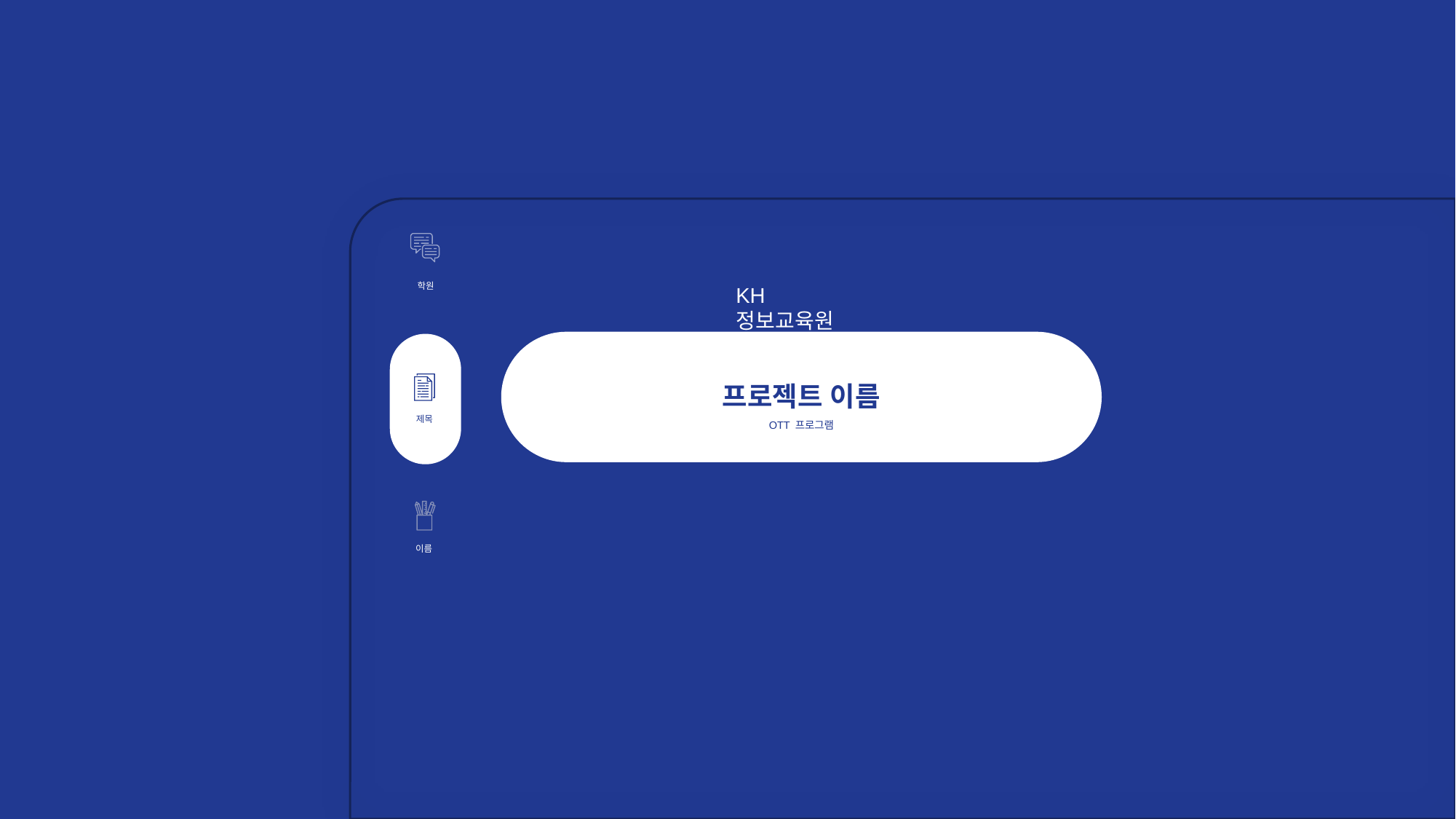

학원
KH 정보교육원
프로젝트 이름
OTT 프로그램

제목

이름